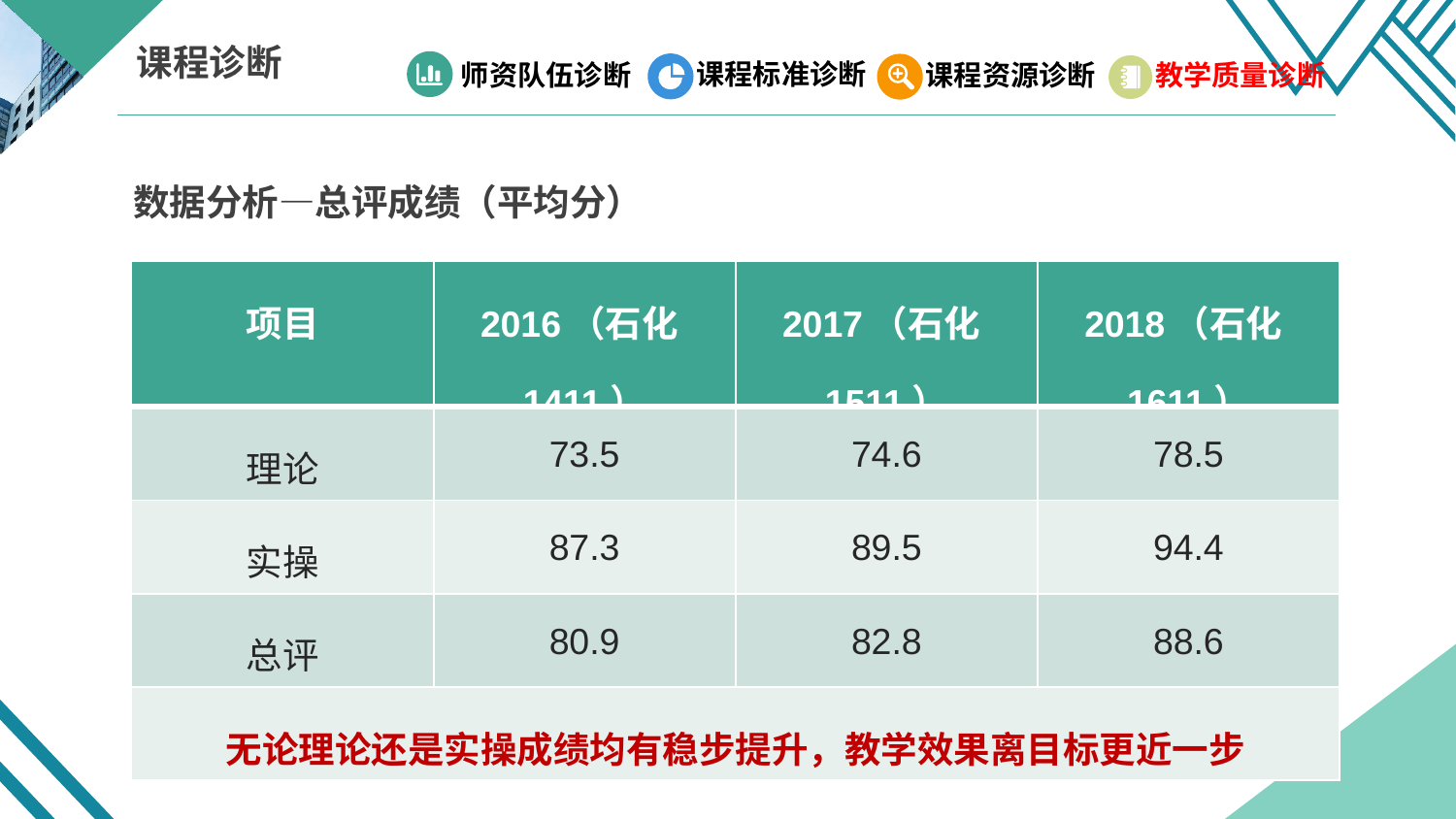

课程诊断
课程标准诊断
师资队伍诊断
课程资源诊断
教学质量诊断

数据分析—总评成绩（平均分）
| 项目 | 2016（石化1411） | 2017（石化1511） | 2018（石化1611） |
| --- | --- | --- | --- |
| 理论 | 73.5 | 74.6 | 78.5 |
| 实操 | 87.3 | 89.5 | 94.4 |
| 总评 | 80.9 | 82.8 | 88.6 |
| 无论理论还是实操成绩均有稳步提升，教学效果离目标更近一步 |  |  |  |